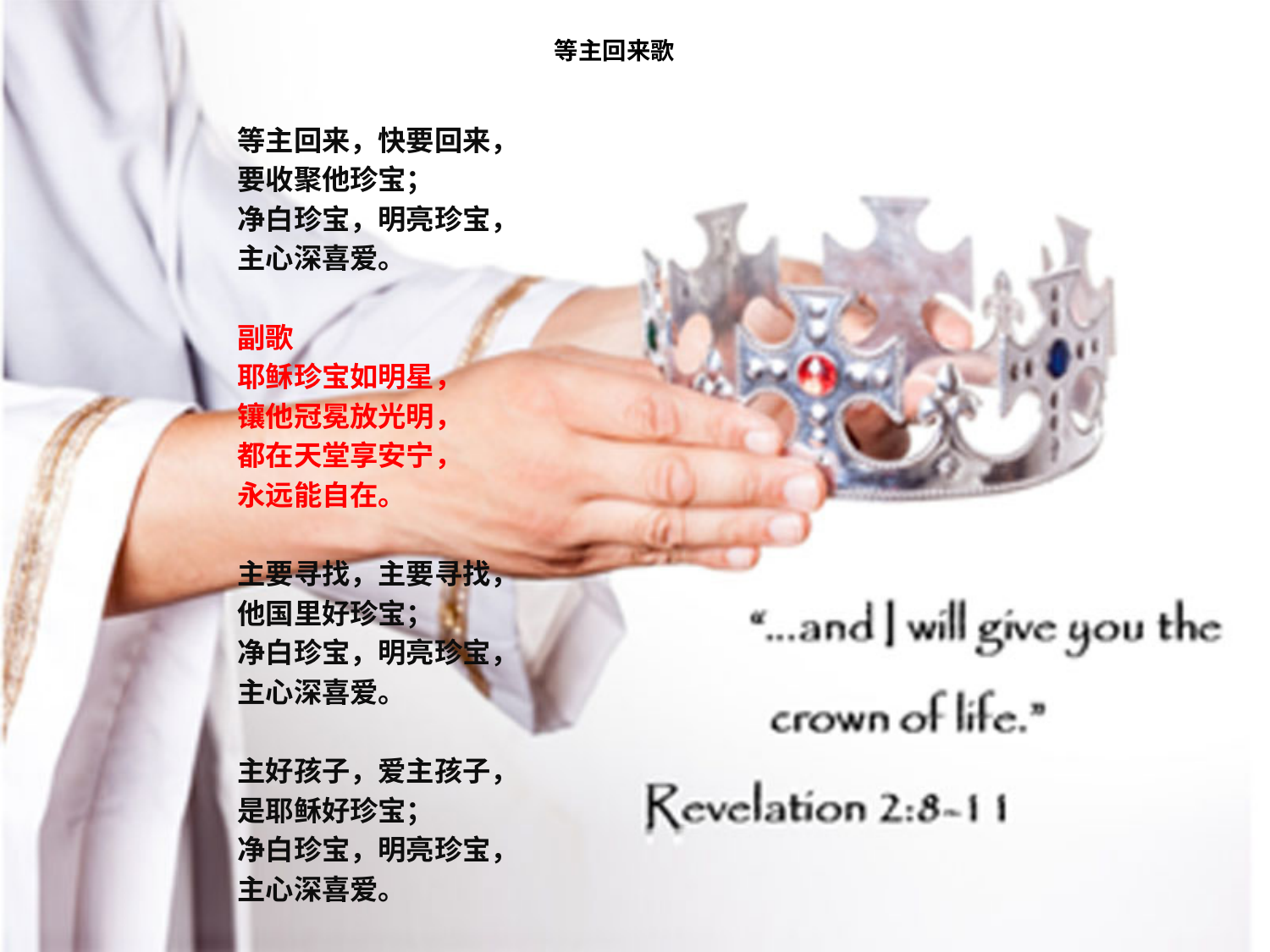

# 等主回来歌
等主回来，快要回来，
要收聚他珍宝；
净白珍宝，明亮珍宝，
主心深喜爱。

副歌
耶稣珍宝如明星，
镶他冠冕放光明，
都在天堂享安宁，
永远能自在。

主要寻找，主要寻找，
他国里好珍宝；
净白珍宝，明亮珍宝，
主心深喜爱。

主好孩子，爱主孩子，
是耶稣好珍宝；
净白珍宝，明亮珍宝，
主心深喜爱。